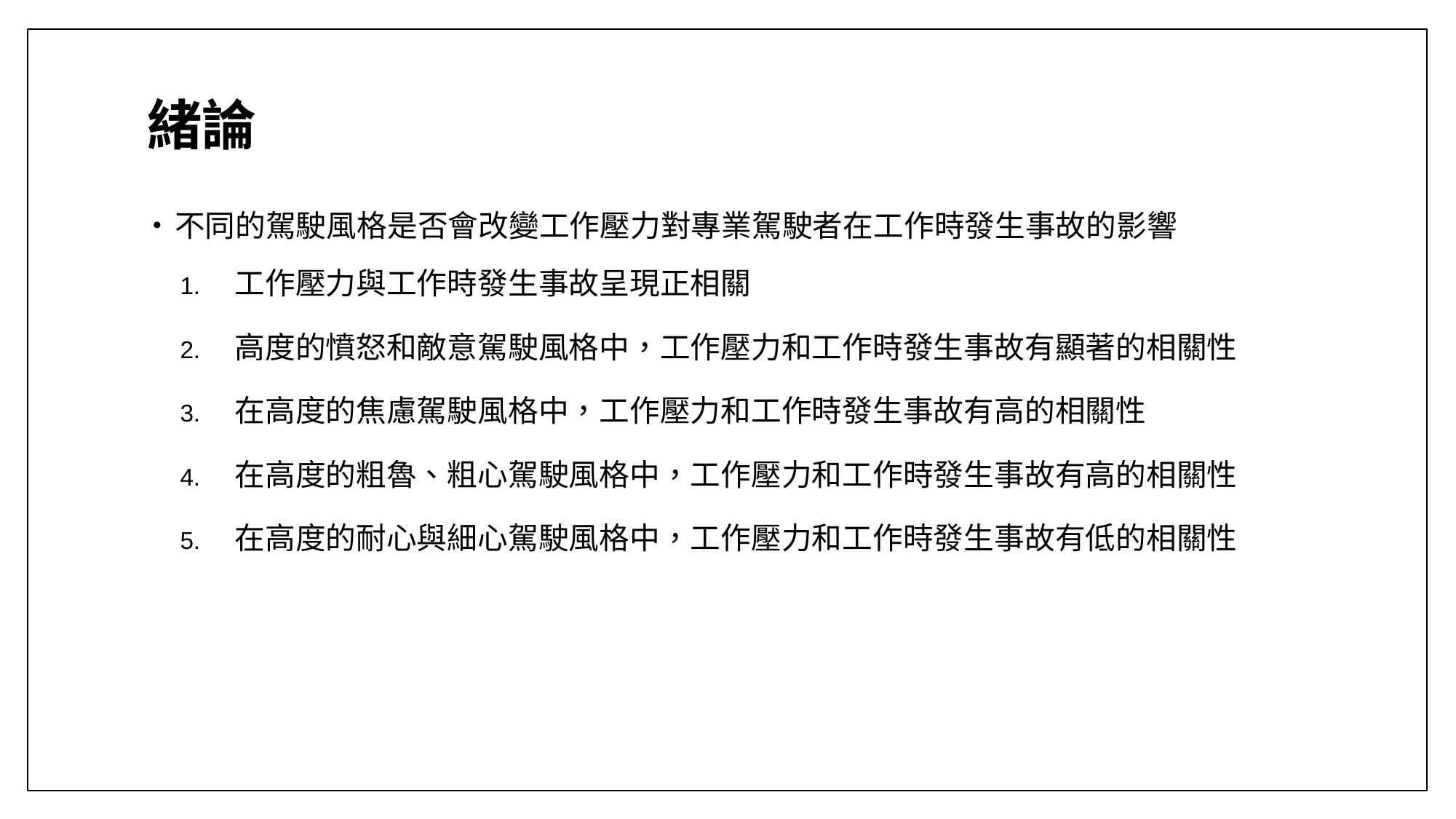

# 緒論
不同的駕駛風格是否會改變工作壓力對專業駕駛者在工作時發生事故的影響
工作壓力與工作時發生事故呈現正相關
高度的憤怒和敵意駕駛風格中，工作壓力和工作時發生事故有顯著的相關性
在高度的焦慮駕駛風格中，工作壓力和工作時發生事故有高的相關性
在高度的粗魯、粗心駕駛風格中，工作壓力和工作時發生事故有高的相關性
在高度的耐心與細心駕駛風格中，工作壓力和工作時發生事故有低的相關性